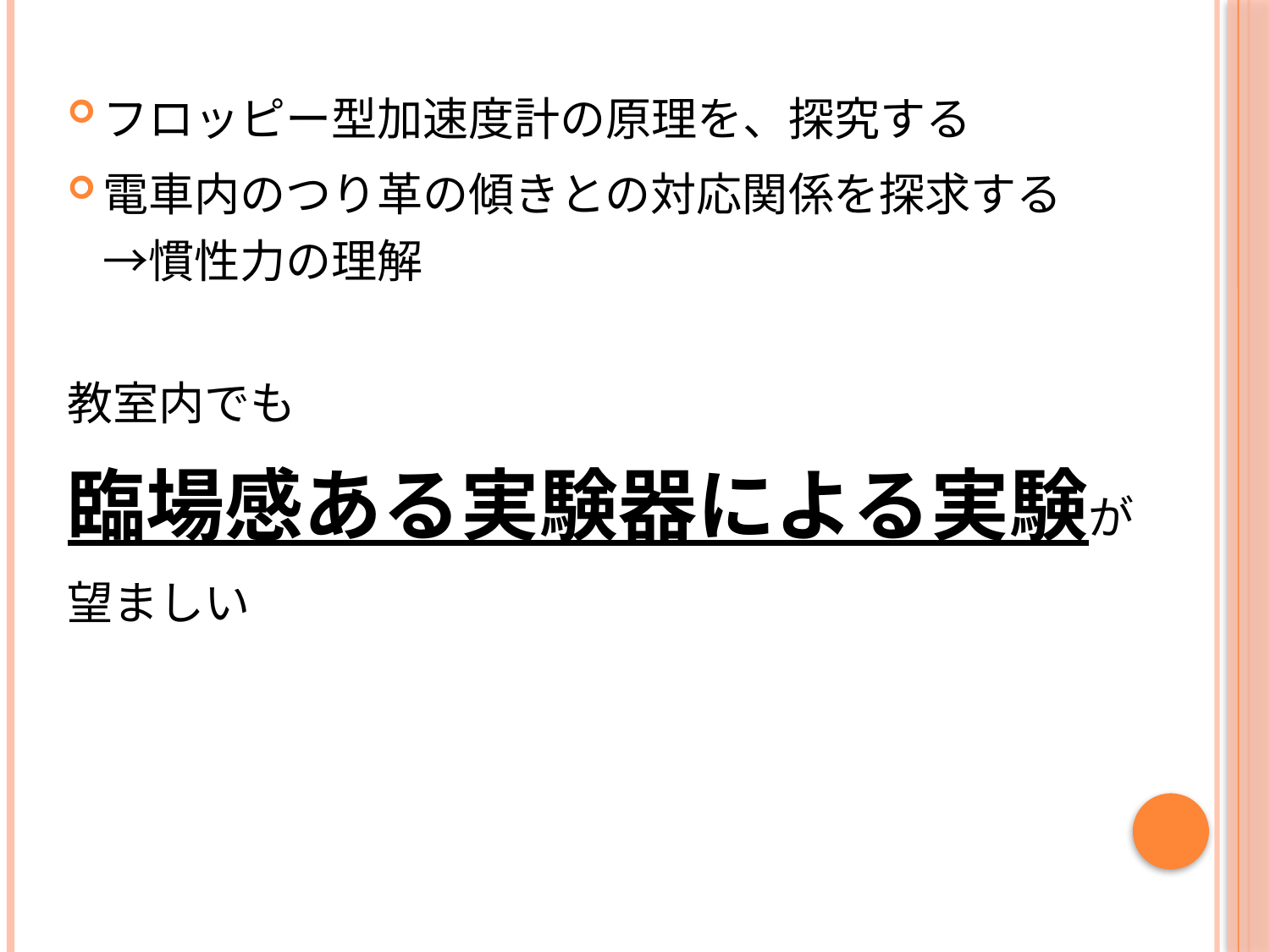

フロッピー型加速度計の原理を、探究する
電車内のつり革の傾きとの対応関係を探求する
→慣性力の理解
教室内でも
臨場感ある実験器による実験が
望ましい